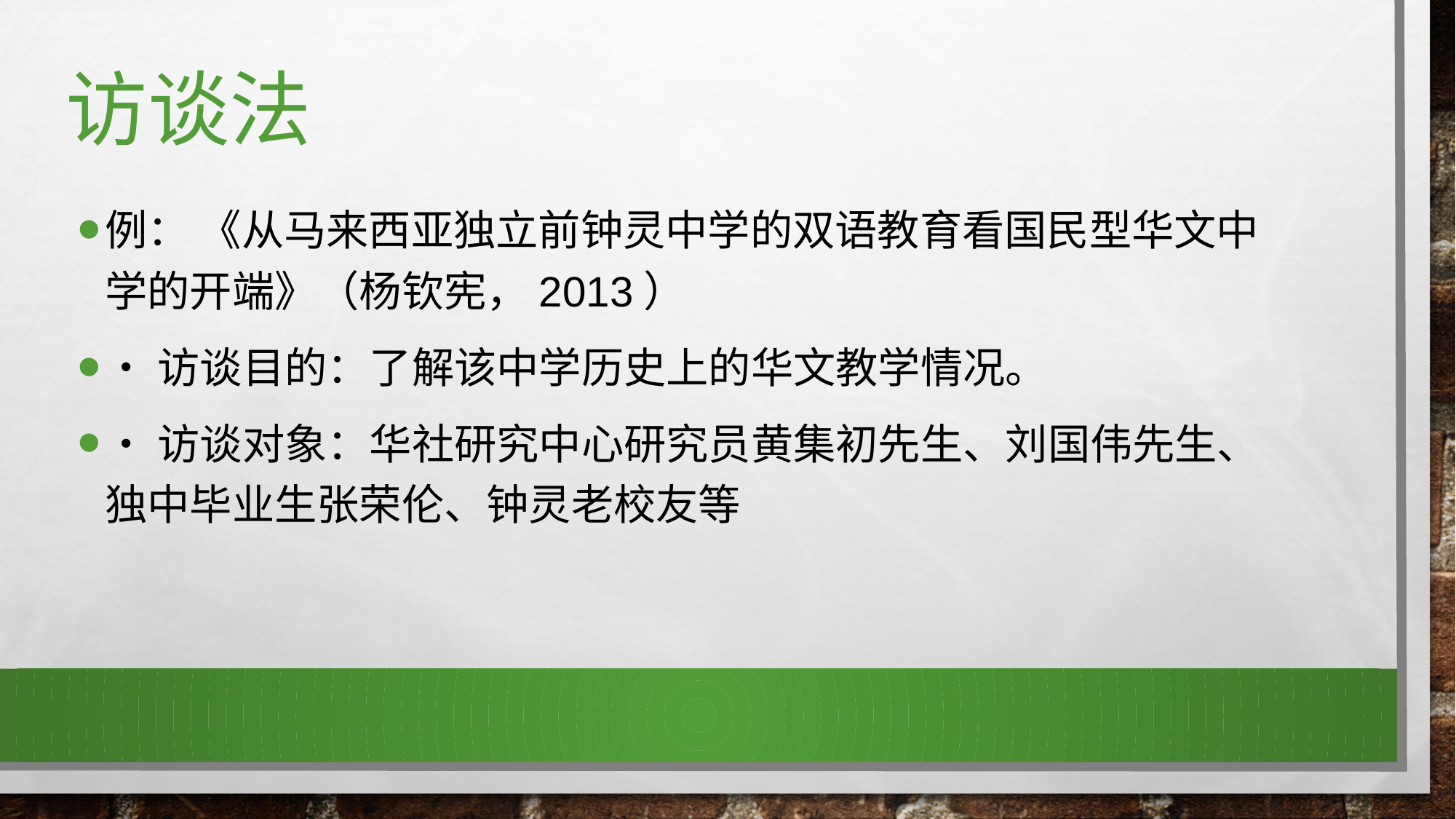

# 访谈法
例： 《从马来西亚独立前钟灵中学的双语教育看国民型华文中学的开端》（杨钦宪，2013）
•访谈目的：了解该中学历史上的华文教学情况。
•访谈对象：华社研究中心研究员黄集初先生、刘国伟先生、独中毕业生张荣伦、钟灵老校友等